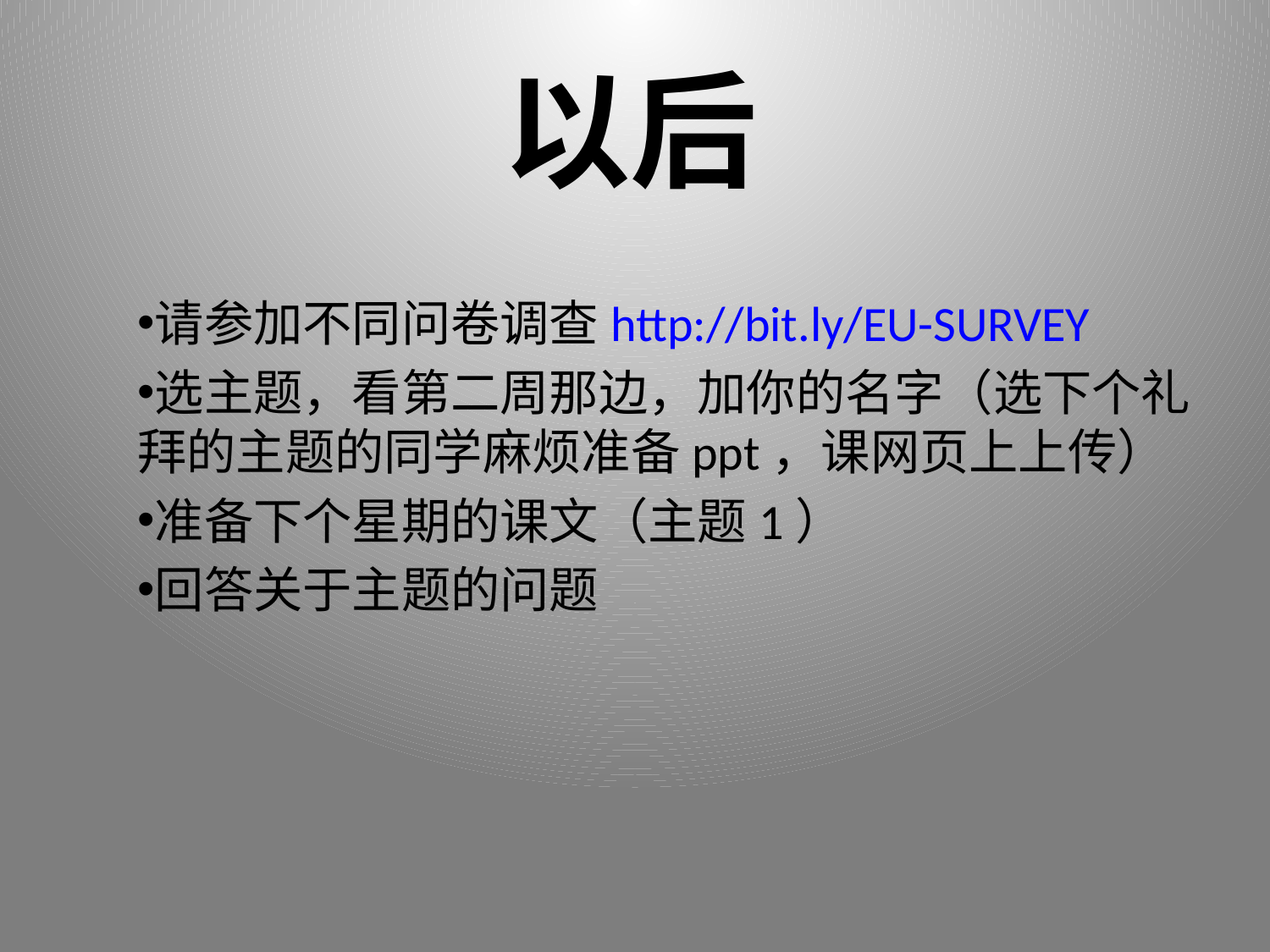

# 以后
请参加不同问卷调查http://bit.ly/EU-SURVEY
选主题，看第二周那边，加你的名字（选下个礼拜的主题的同学麻烦准备ppt，课网页上上传）
准备下个星期的课文（主题1）
回答关于主题的问题